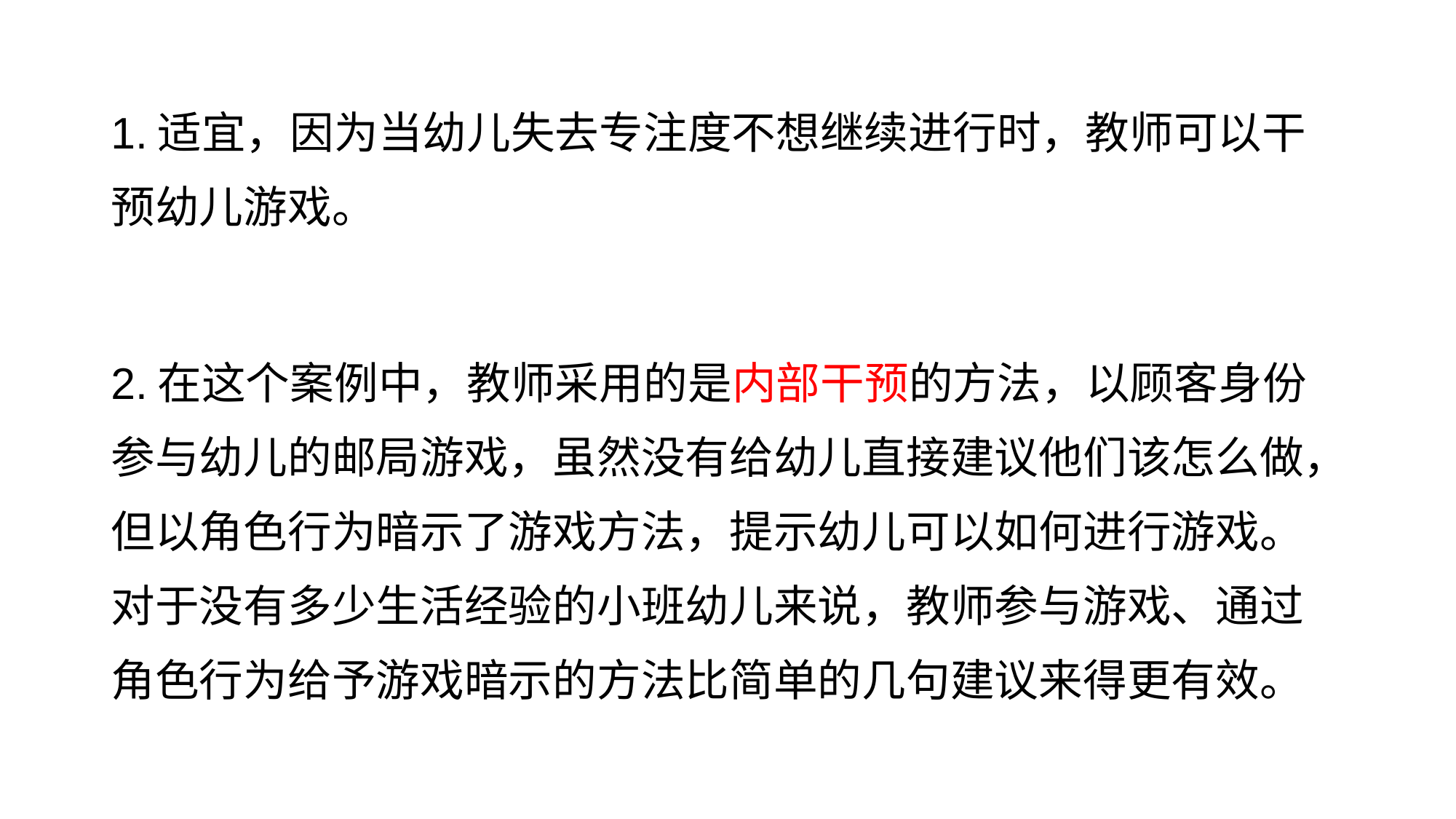

1.适宜，因为当幼儿失去专注度不想继续进行时，教师可以干预幼儿游戏。

2.在这个案例中，教师采用的是内部干预的方法，以顾客身份参与幼儿的邮局游戏，虽然没有给幼儿直接建议他们该怎么做，但以角色行为暗示了游戏方法，提示幼儿可以如何进行游戏。对于没有多少生活经验的小班幼儿来说，教师参与游戏、通过角色行为给予游戏暗示的方法比简单的几句建议来得更有效。